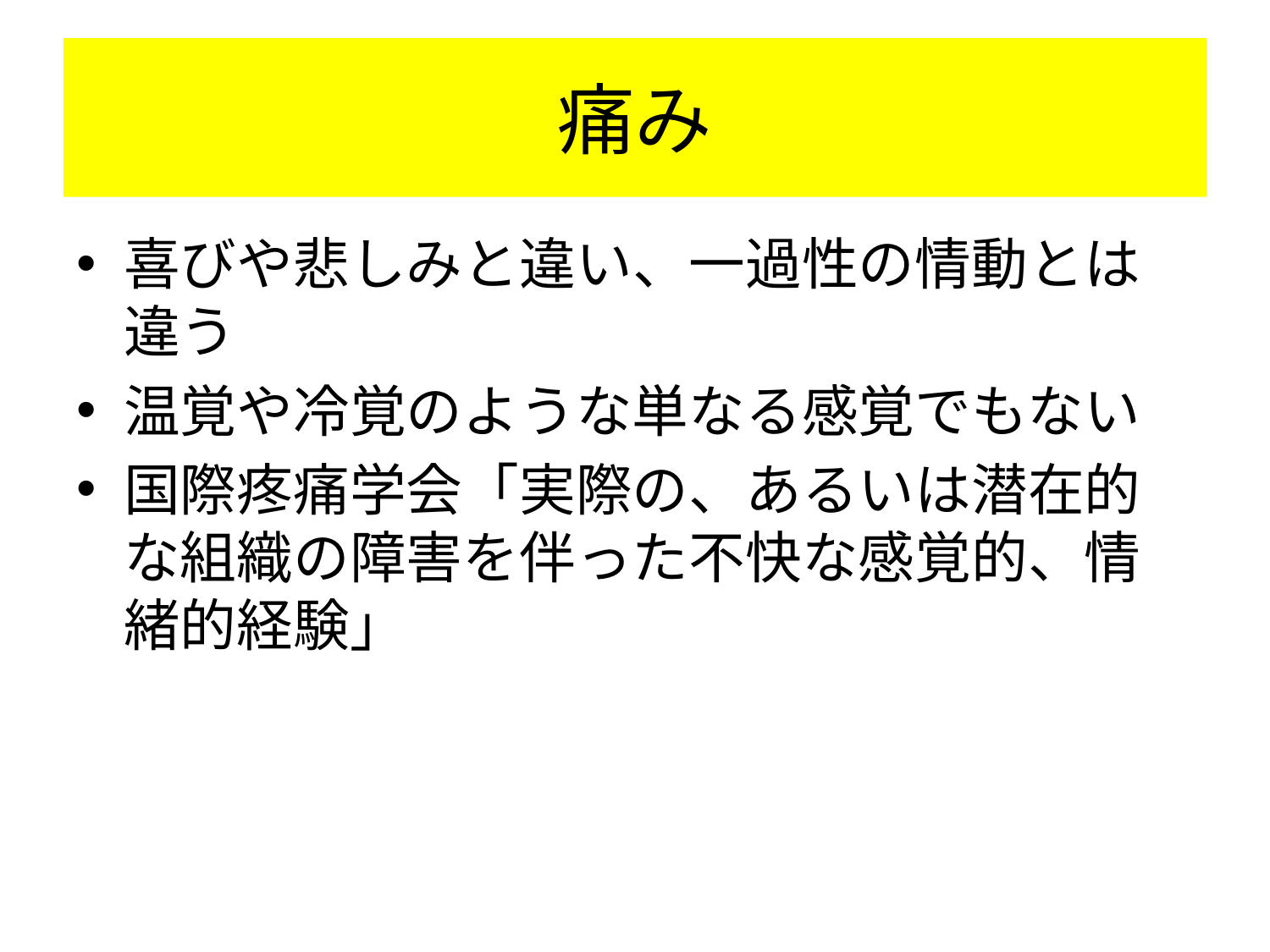

# 痛み
喜びや悲しみと違い、一過性の情動とは違う
温覚や冷覚のような単なる感覚でもない
国際疼痛学会「実際の、あるいは潜在的な組織の障害を伴った不快な感覚的、情緒的経験」